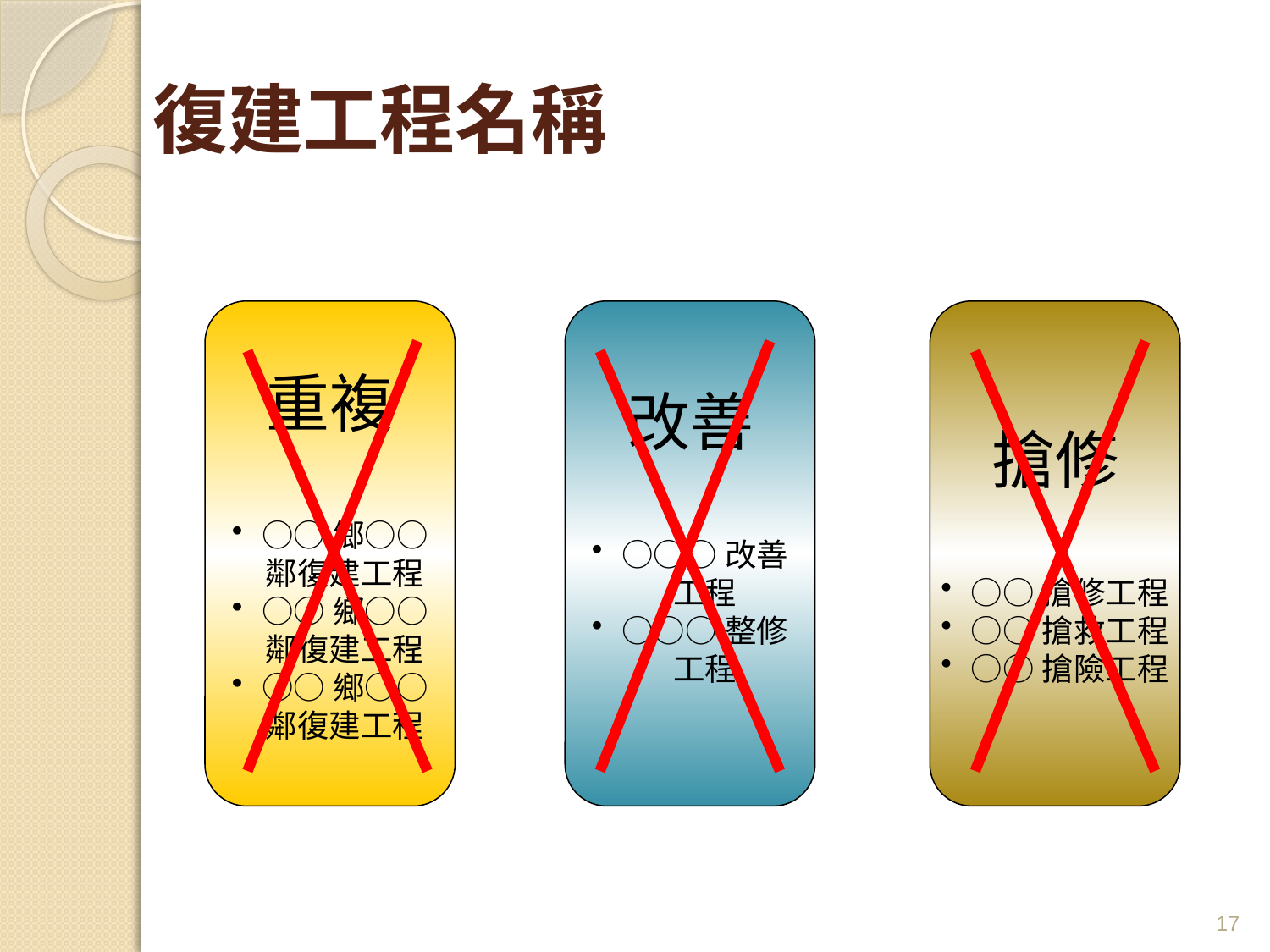

# 復建工程名稱
重複

○○鄉○○鄰復建工程
○○鄉○○鄰復建工程
○○鄉○○鄰復建工程
改善

○○○改善工程
○○○整修工程

搶修

○○搶修工程
○○搶救工程
○○搶險工程

17